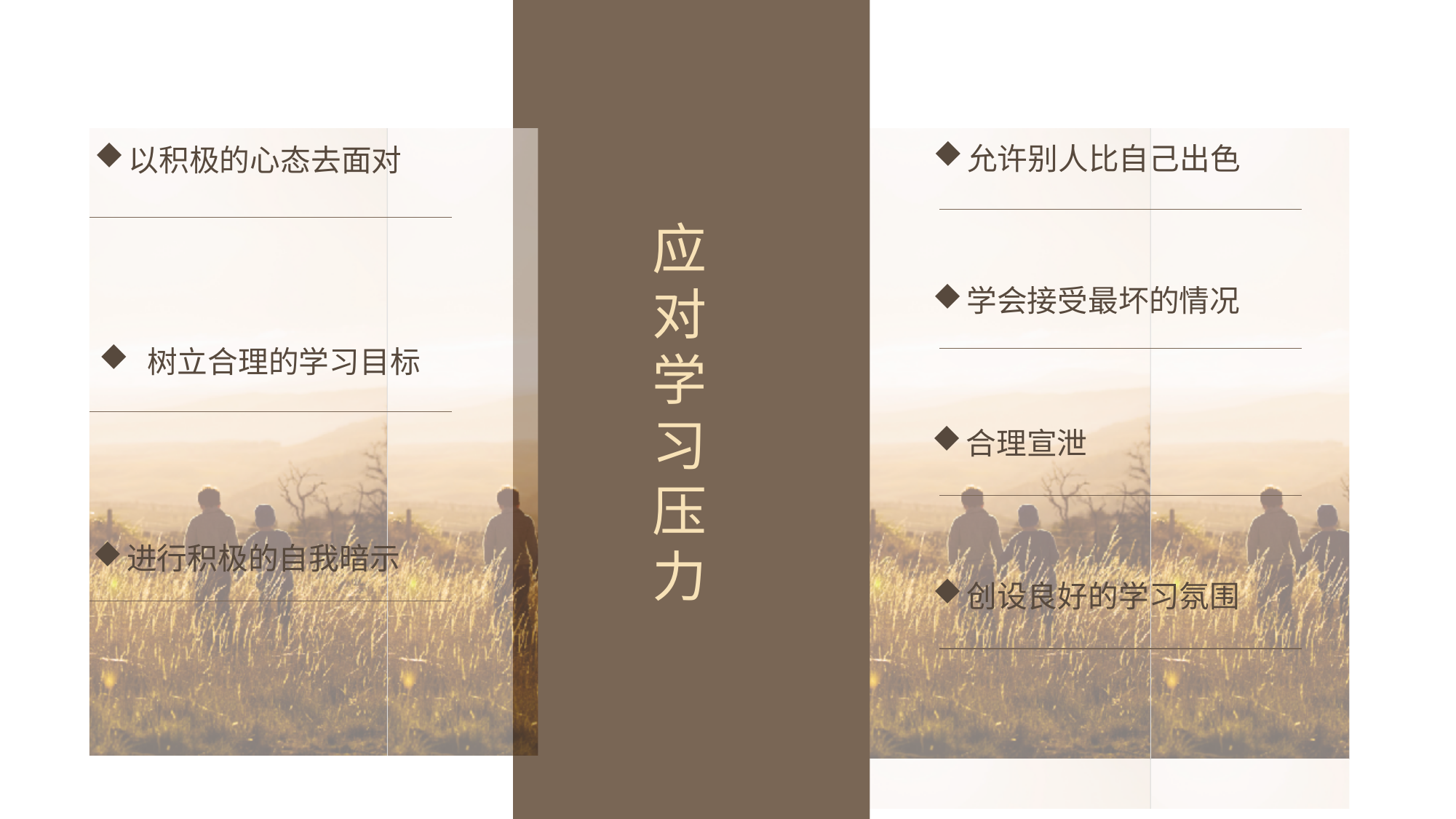

允许别人比自己出色
以积极的心态去面对

应对学习压力
学会接受最坏的情况
 树立合理的学习目标
合理宣泄
进行积极的自我暗示
创设良好的学习氛围